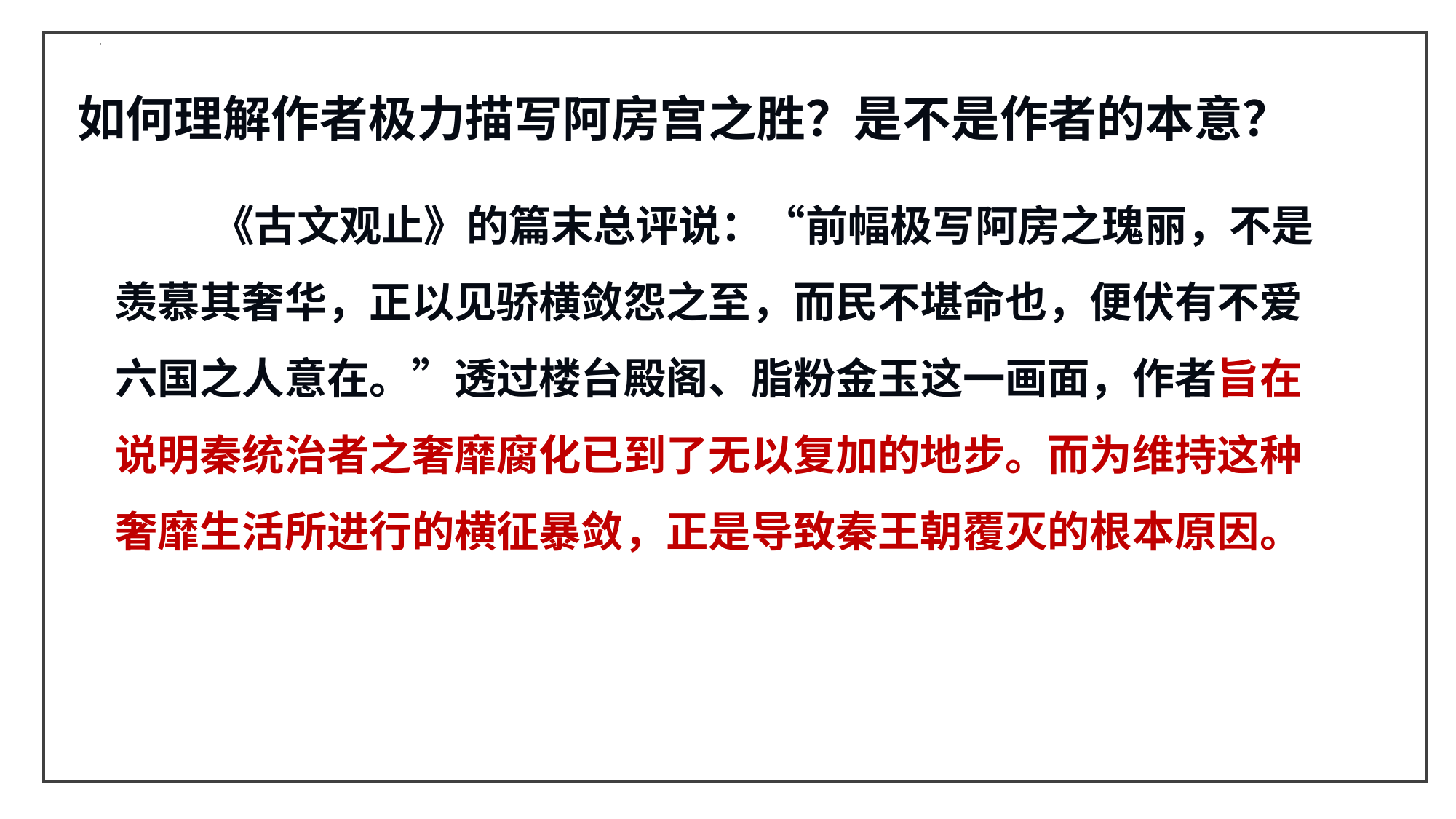

如何理解作者极力描写阿房宫之胜？是不是作者的本意？
《古文观止》的篇末总评说：“前幅极写阿房之瑰丽，不是羡慕其奢华，正以见骄横敛怨之至，而民不堪命也，便伏有不爱六国之人意在。”透过楼台殿阁、脂粉金玉这一画面，作者旨在说明秦统治者之奢靡腐化已到了无以复加的地步。而为维持这种奢靡生活所进行的横征暴敛，正是导致秦王朝覆灭的根本原因。